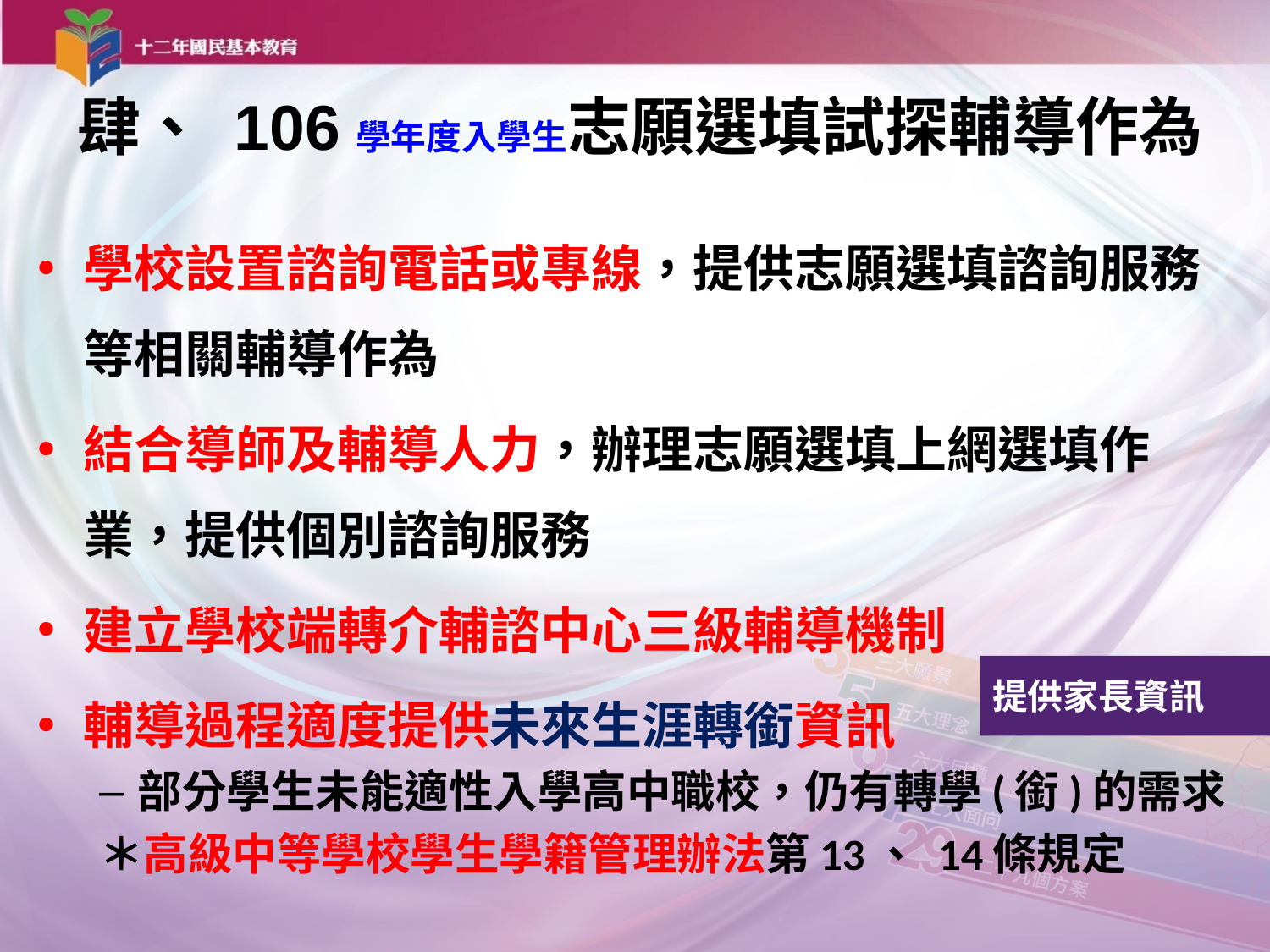

# 肆、 106學年度入學生志願選填試探輔導作為
學校設置諮詢電話或專線，提供志願選填諮詢服務等相關輔導作為
結合導師及輔導人力，辦理志願選填上網選填作業，提供個別諮詢服務
建立學校端轉介輔諮中心三級輔導機制
輔導過程適度提供未來生涯轉銜資訊
部分學生未能適性入學高中職校，仍有轉學(銜)的需求
＊高級中等學校學生學籍管理辦法第13、 14條規定
提供家長資訊